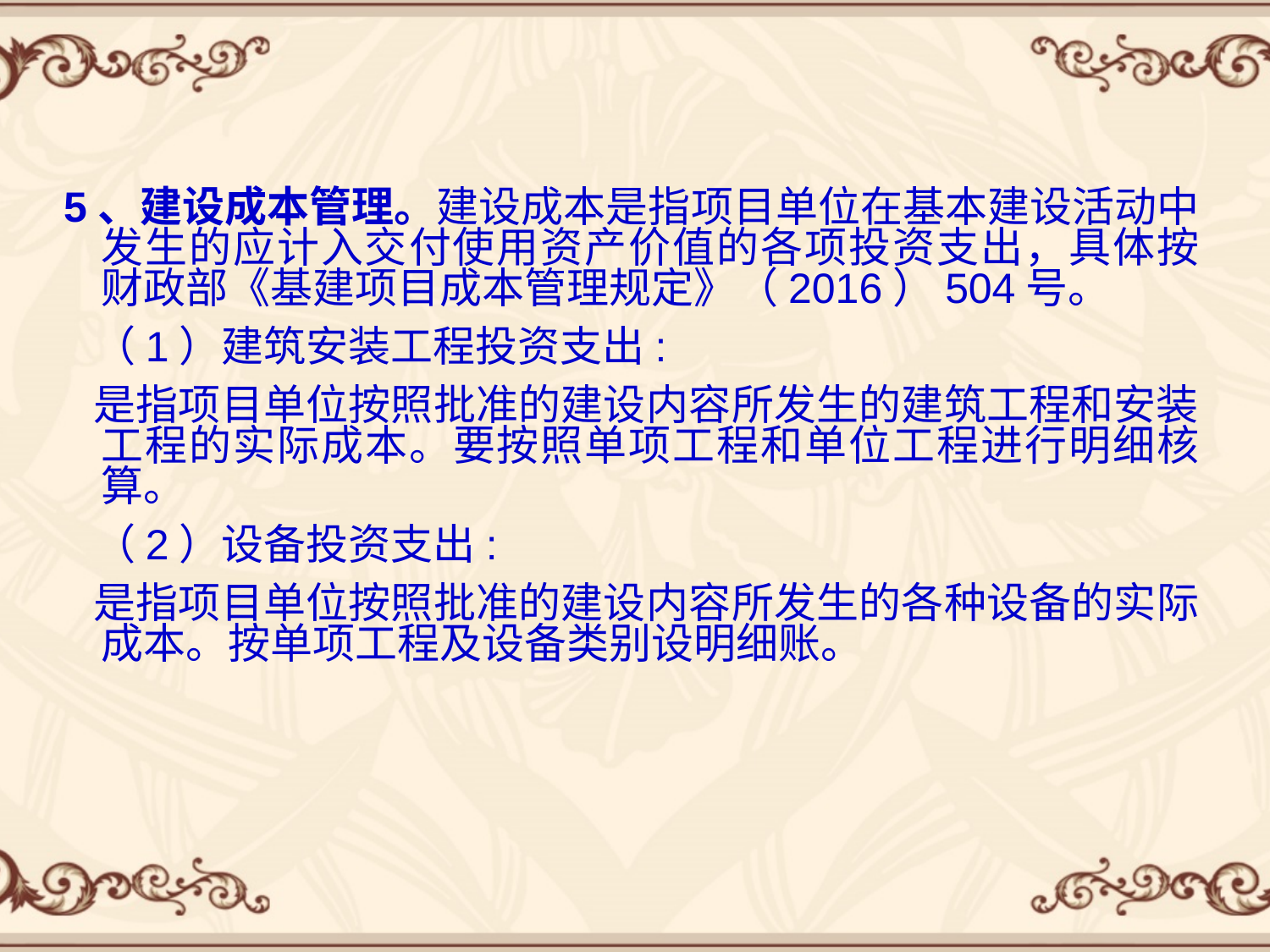

5、建设成本管理。建设成本是指项目单位在基本建设活动中发生的应计入交付使用资产价值的各项投资支出，具体按财政部《基建项目成本管理规定》（2016）504号。
  （1）建筑安装工程投资支出:
  是指项目单位按照批准的建设内容所发生的建筑工程和安装工程的实际成本。要按照单项工程和单位工程进行明细核算。
  （2）设备投资支出:
  是指项目单位按照批准的建设内容所发生的各种设备的实际成本。按单项工程及设备类别设明细账。